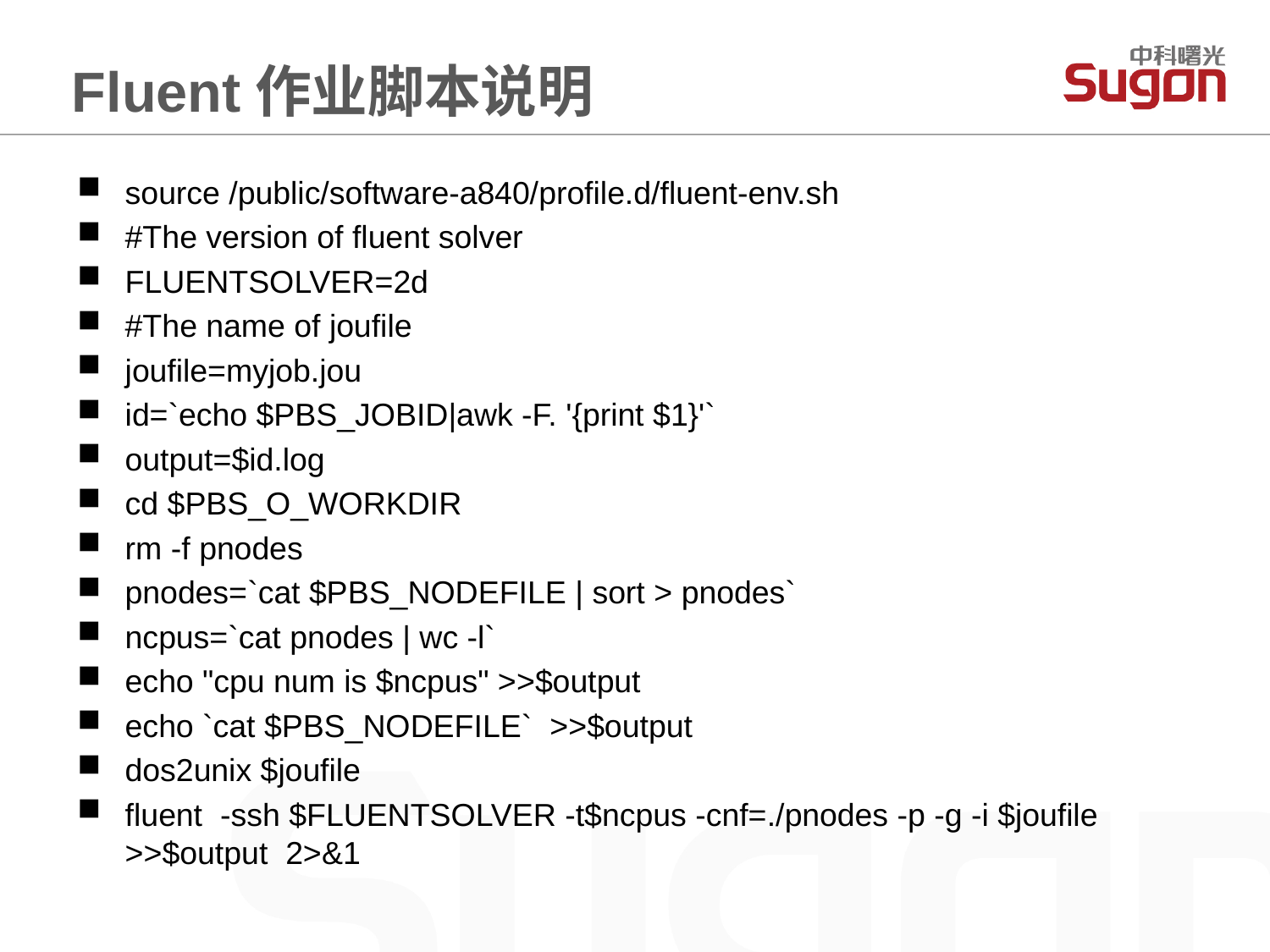

Fluent作业脚本说明

source /public/software-a840/profile.d/fluent-env.sh
#The version of fluent solver
FLUENTSOLVER=2d
#The name of joufile
joufile=myjob.jou
id=`echo $PBS_JOBID|awk -F. '{print $1}'`
output=$id.log
cd $PBS_O_WORKDIR
rm -f pnodes
pnodes=`cat $PBS_NODEFILE | sort > pnodes`
ncpus=`cat pnodes | wc -l`
echo "cpu num is $ncpus" >>$output
echo `cat $PBS_NODEFILE`  >>$output
dos2unix $joufile
fluent  -ssh $FLUENTSOLVER -t$ncpus -cnf=./pnodes -p -g -i $joufile  >>$output  2>&1